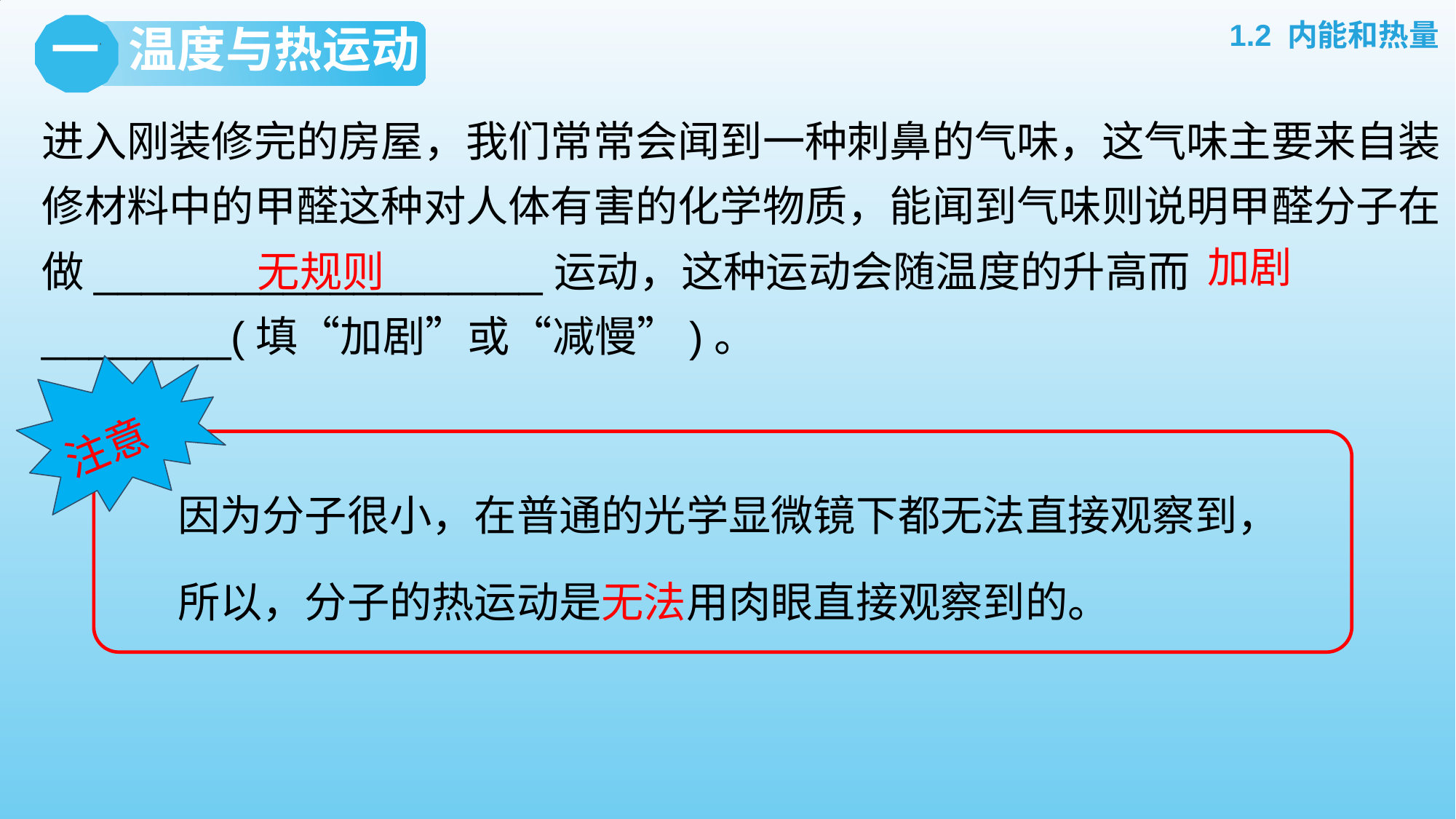

温度与热运动
一
进入刚装修完的房屋，我们常常会闻到一种刺鼻的气味，这气味主要来自装修材料中的甲醛这种对人体有害的化学物质，能闻到气味则说明甲醛分子在做___________________运动，这种运动会随温度的升高而________(填“加剧”或“减慢”)。
加剧
无规则

注意

因为分子很小，在普通的光学显微镜下都无法直接观察到，所以，分子的热运动是无法用肉眼直接观察到的。